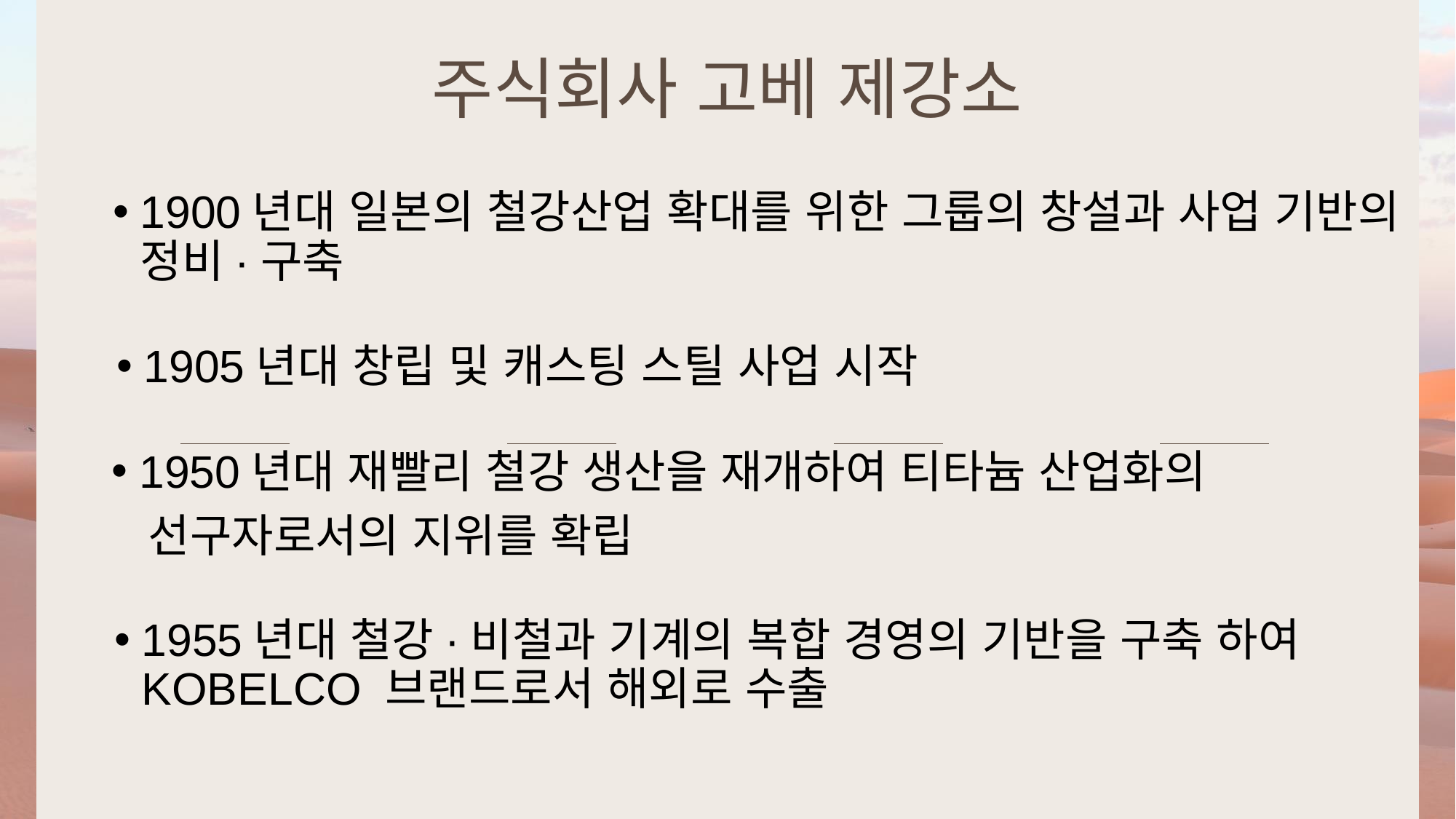

# 주식회사 고베 제강소

1900년대 일본의 철강산업 확대를 위한 그룹의 창설과 사업 기반의 정비·구축

1905년대 창립 및 캐스팅 스틸 사업 시작

1950년대 재빨리 철강 생산을 재개하여 티타늄 산업화의
  선구자로서의 지위를 확립

1955년대 철강·비철과 기계의 복합 경영의 기반을 구축 하여 KOBELCO 브랜드로서 해외로 수출